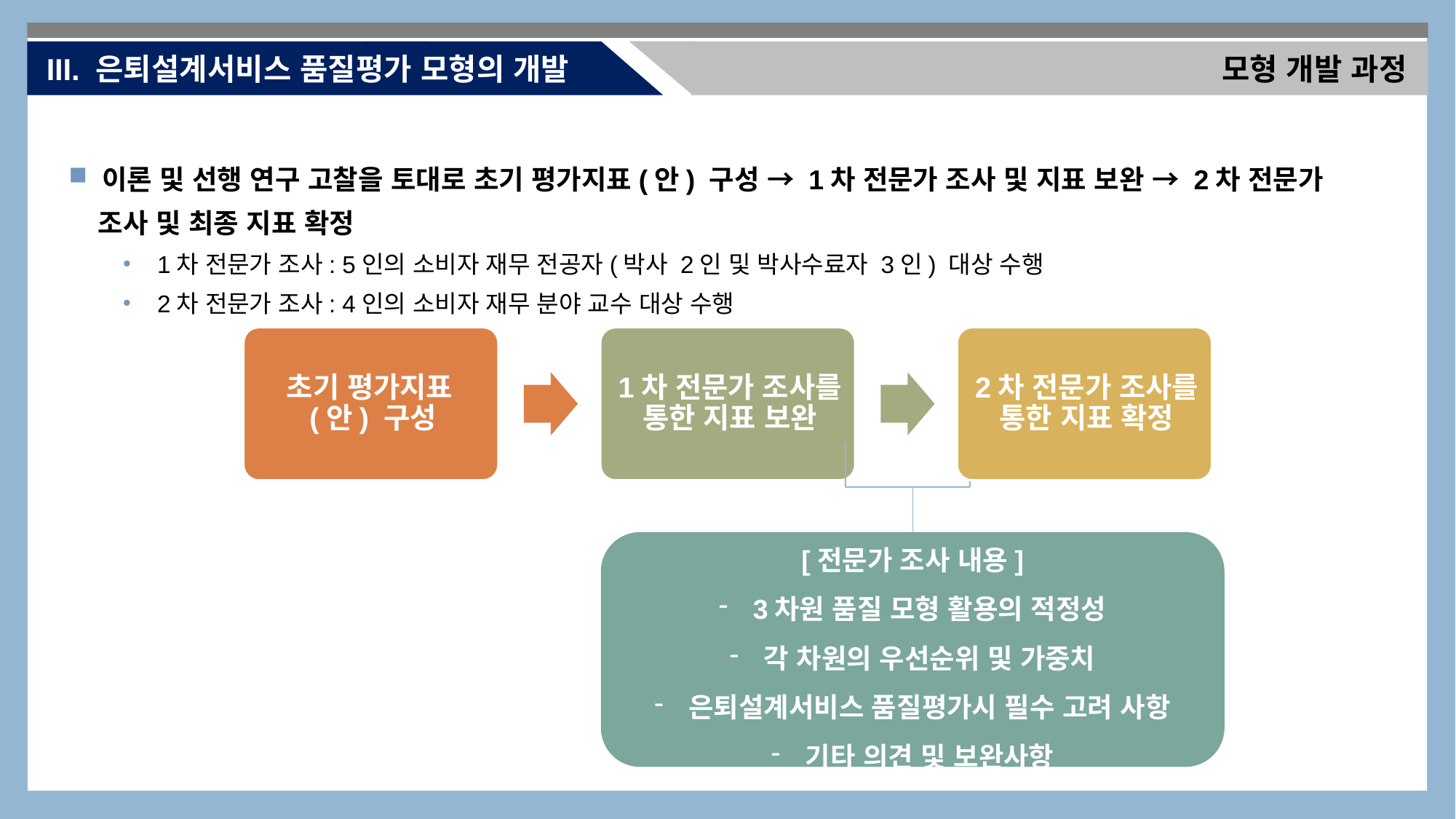

III. 은퇴설계서비스 품질평가 모형의 개발

모형 개발 과정
초기 평가지표(안) 구성

1차 전문가 조사를 통한 지표 보완

2차 전문가 조사를 통한 지표 확정
 이론 및 선행 연구 고찰을 토대로 초기 평가지표(안) 구성 → 1차 전문가 조사 및 지표 보완 → 2차 전문가
   조사 및 최종 지표 확정
1차 전문가 조사: 5인의 소비자 재무 전공자(박사 2인 및 박사수료자 3인) 대상 수행
2차 전문가 조사: 4인의 소비자 재무 분야 교수 대상 수행
[전문가 조사 내용]
3차원 품질 모형 활용의 적정성
각 차원의 우선순위 및 가중치
은퇴설계서비스 품질평가시 필수 고려 사항
기타 의견 및 보완사항